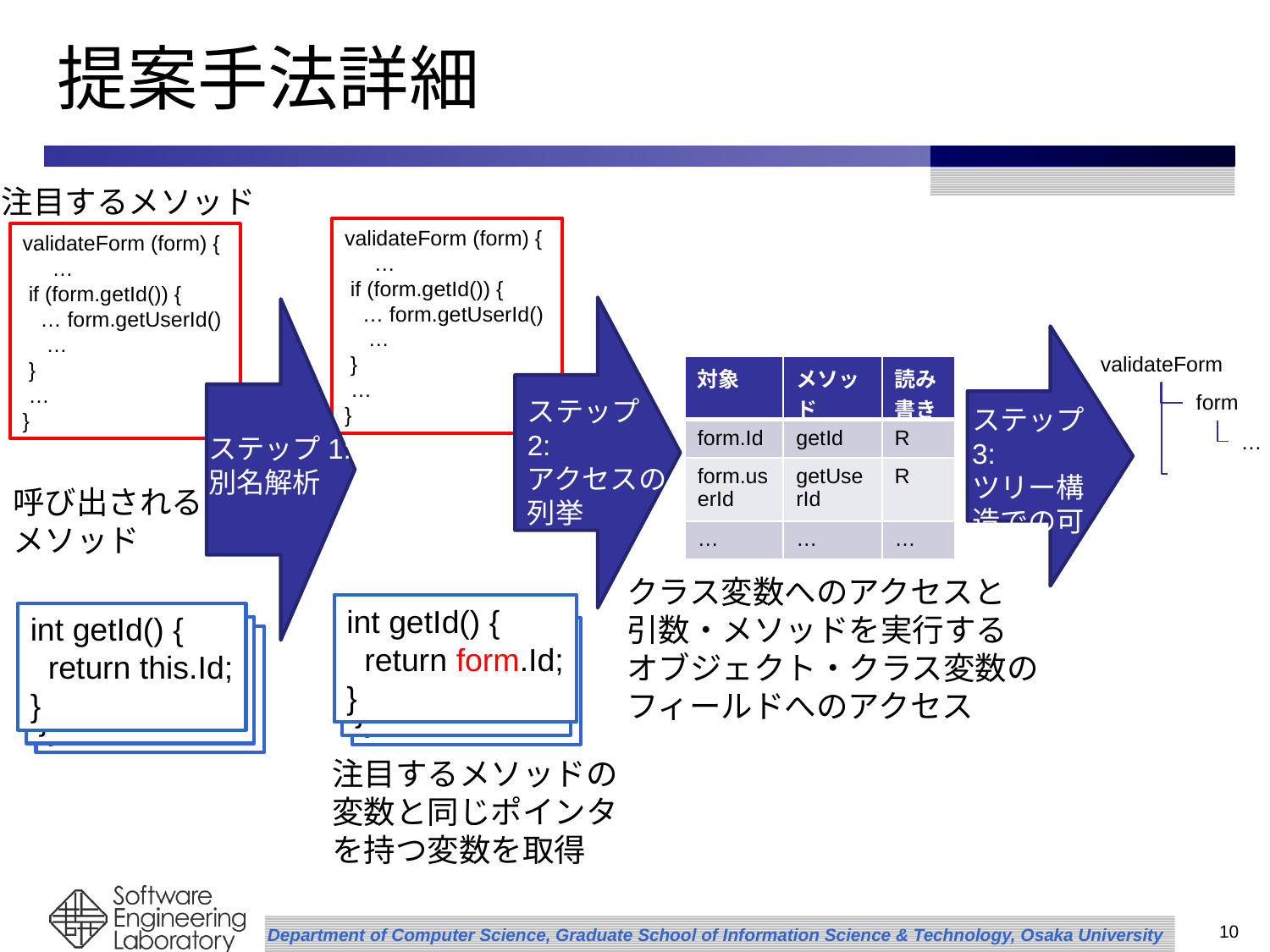

# 提案手法詳細
注目するメソッド
validateForm (form) {
     …
 if (form.getId()) {
   … form.getUserId()
    …
 }
 …
}
validateForm (form) {
     …
 if (form.getId()) {
   … form.getUserId()
    …
 }
 …
}

ステップ2:
アクセスの列挙

ステップ1:
別名解析

validateForm
| 対象 | メソッド | 読み書き |
| --- | --- | --- |
| form.Id | getId | R |
| form.userId | getUserId | R |
| … | … | … |
form
ステップ3:
ツリー構造での可視化
…
呼び出される
メソッド
クラス変数へのアクセスと
引数・メソッドを実行する
オブジェクト・クラス変数の
フィールドへのアクセス
int getId() {
  return form.Id;
}
int getId() {
  return this.Id;
}
int getId() {
  return this.Id;
}
int getId() {
  return this.Id;
}
int getId() {
  return this.Id;
}
int getId() {
  return this.Id;
}
注目するメソッドの
変数と同じポインタ
を持つ変数を取得
10